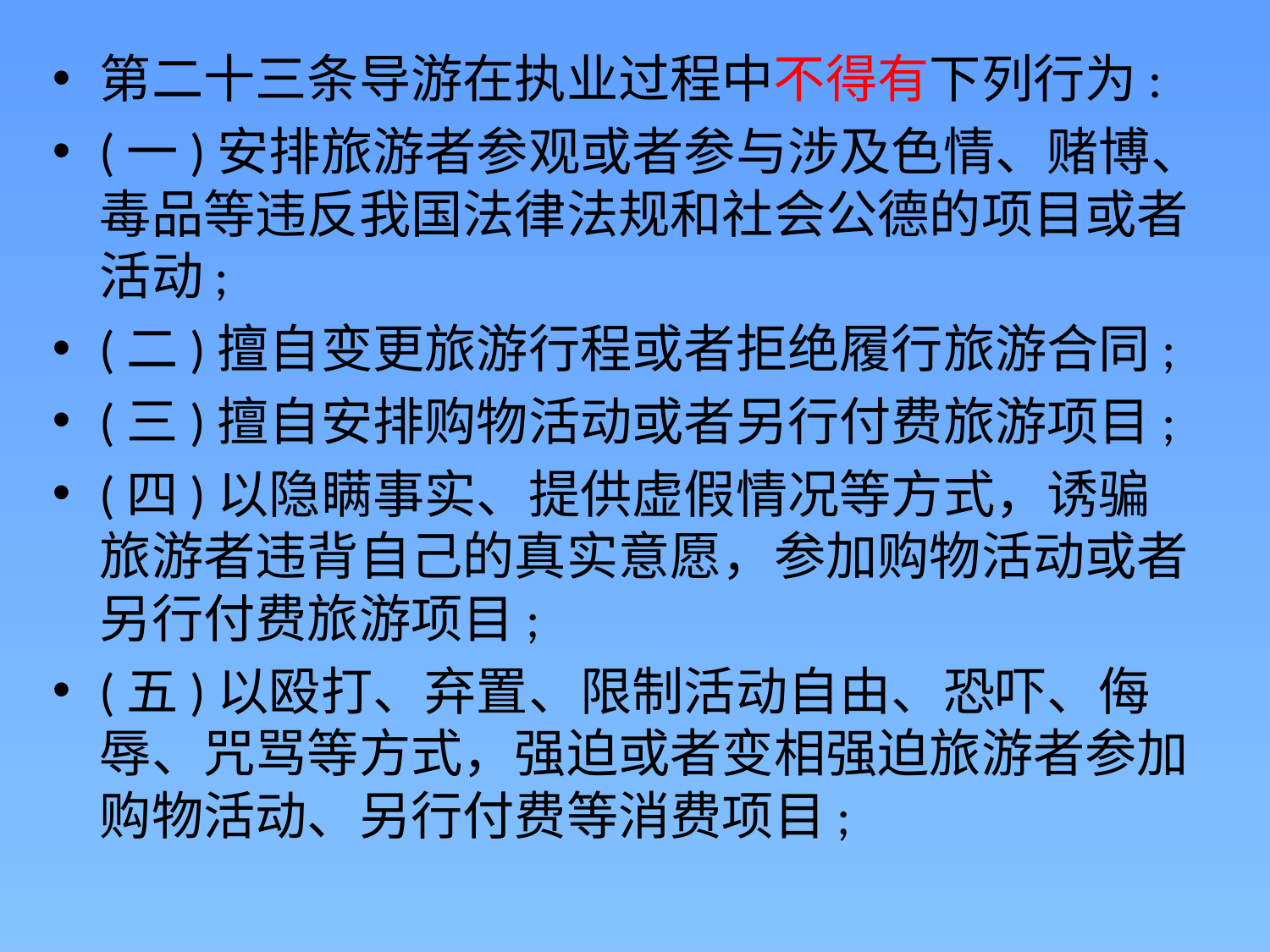

第二十三条导游在执业过程中不得有下列行为:
(一)安排旅游者参观或者参与涉及色情、赌博、毒品等违反我国法律法规和社会公德的项目或者活动;
(二)擅自变更旅游行程或者拒绝履行旅游合同;
(三)擅自安排购物活动或者另行付费旅游项目;
(四)以隐瞒事实、提供虚假情况等方式，诱骗旅游者违背自己的真实意愿，参加购物活动或者另行付费旅游项目;
(五)以殴打、弃置、限制活动自由、恐吓、侮辱、咒骂等方式，强迫或者变相强迫旅游者参加购物活动、另行付费等消费项目;